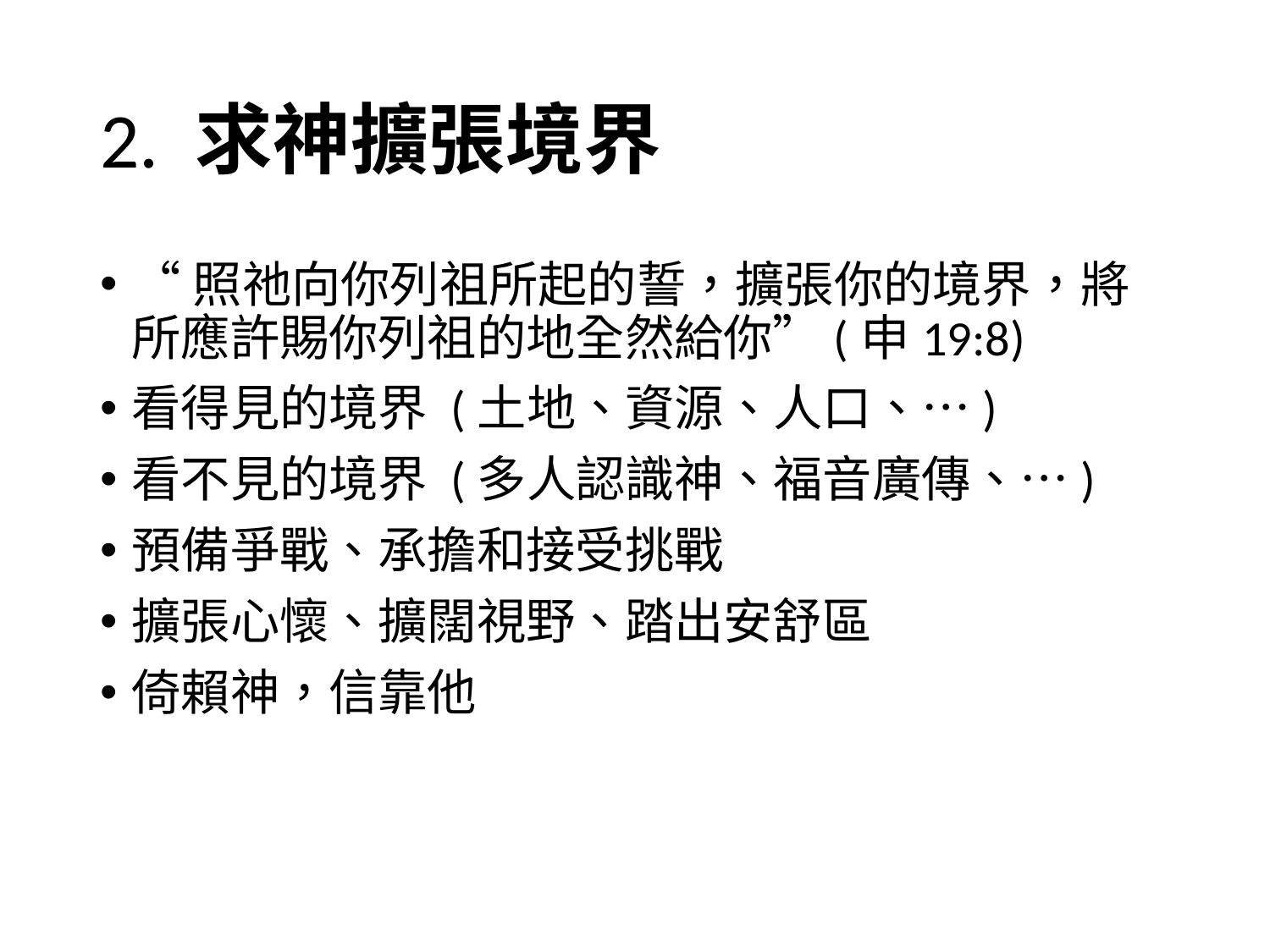

# 2. 求神擴張境界
“照祂向你列祖所起的誓，擴張你的境界，將所應許賜你列祖的地全然給你”(申19:8)
看得見的境界 (土地、資源、人口、…)
看不見的境界 (多人認識神、福音廣傳、…)
預備爭戰、承擔和接受挑戰
擴張心懷、擴闊視野、踏出安舒區
倚賴神，信靠他